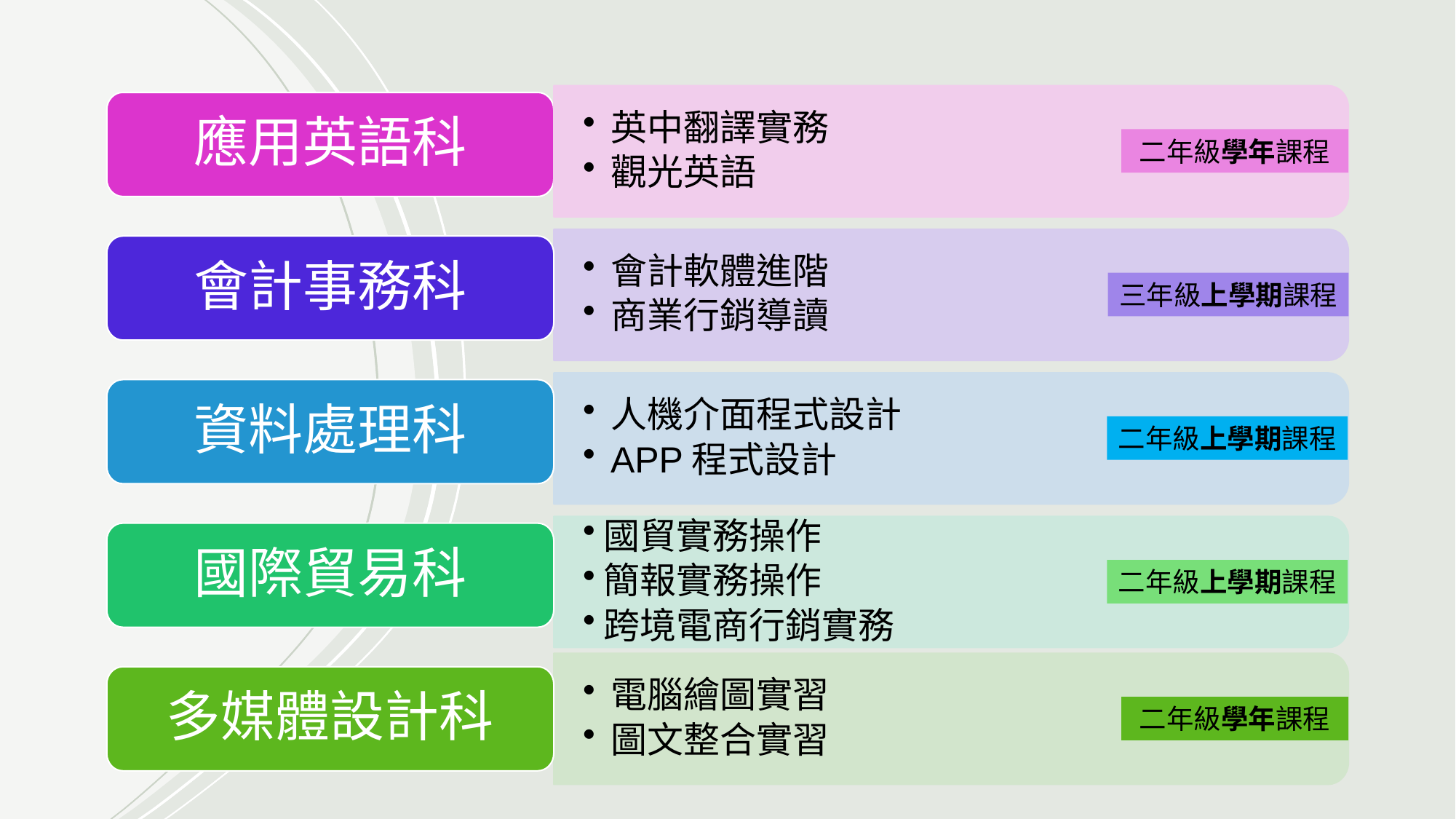

英中翻譯實務
觀光英語
二年級學年課程
應用英語科
會計軟體進階
商業行銷導讀
會計事務科
三年級上學期課程
人機介面程式設計
APP程式設計
資料處理科
二年級上學期課程
國貿實務操作
簡報實務操作
跨境電商行銷實務
國際貿易科
二年級上學期課程
電腦繪圖實習
圖文整合實習
多媒體設計科
二年級學年課程